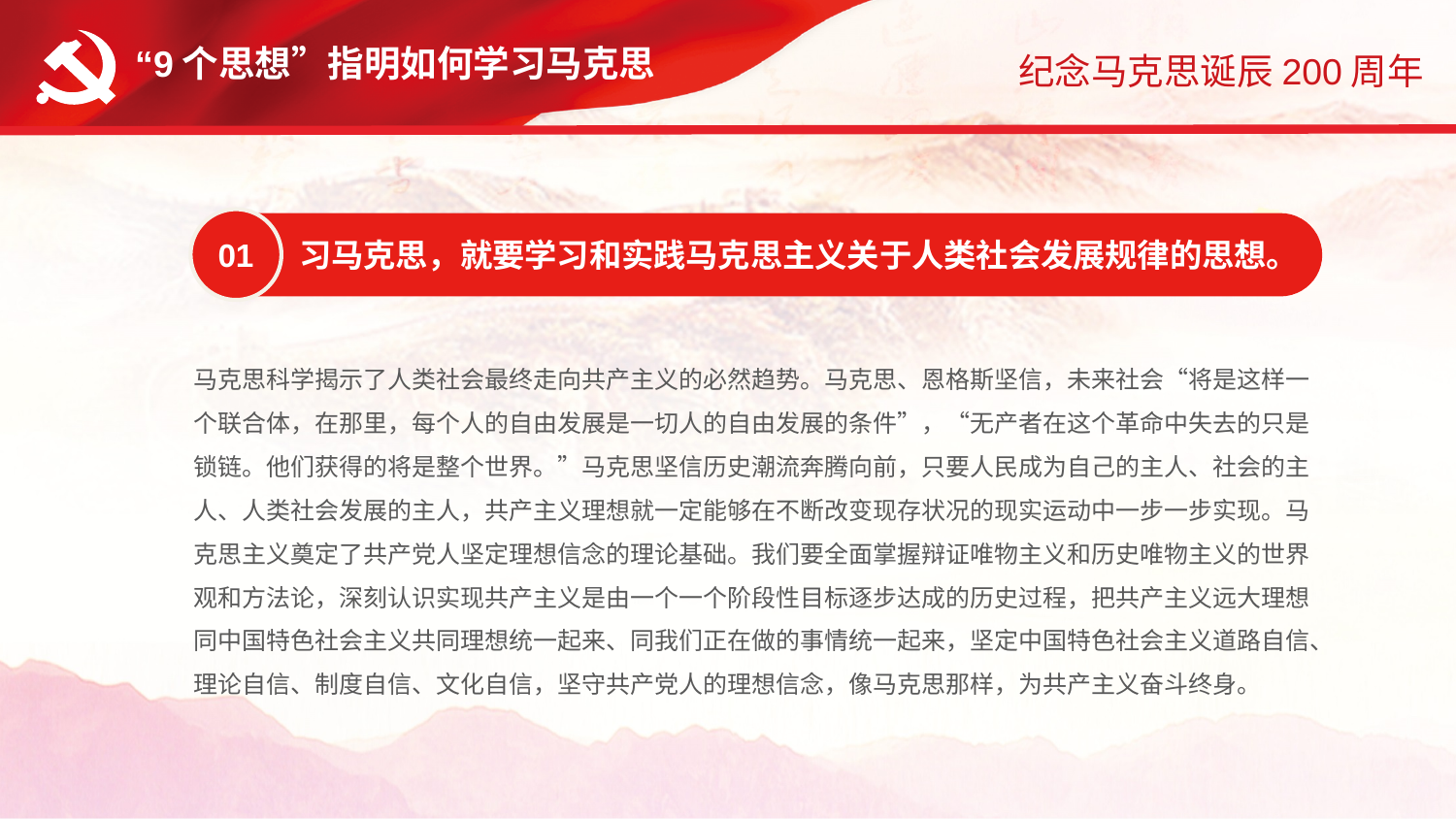

“9个思想”指明如何学习马克思

01

习马克思，就要学习和实践马克思主义关于人类社会发展规律的思想。
马克思科学揭示了人类社会最终走向共产主义的必然趋势。马克思、恩格斯坚信，未来社会“将是这样一个联合体，在那里，每个人的自由发展是一切人的自由发展的条件”，“无产者在这个革命中失去的只是锁链。他们获得的将是整个世界。”马克思坚信历史潮流奔腾向前，只要人民成为自己的主人、社会的主人、人类社会发展的主人，共产主义理想就一定能够在不断改变现存状况的现实运动中一步一步实现。马克思主义奠定了共产党人坚定理想信念的理论基础。我们要全面掌握辩证唯物主义和历史唯物主义的世界观和方法论，深刻认识实现共产主义是由一个一个阶段性目标逐步达成的历史过程，把共产主义远大理想同中国特色社会主义共同理想统一起来、同我们正在做的事情统一起来，坚定中国特色社会主义道路自信、理论自信、制度自信、文化自信，坚守共产党人的理想信念，像马克思那样，为共产主义奋斗终身。
字符延长可删除